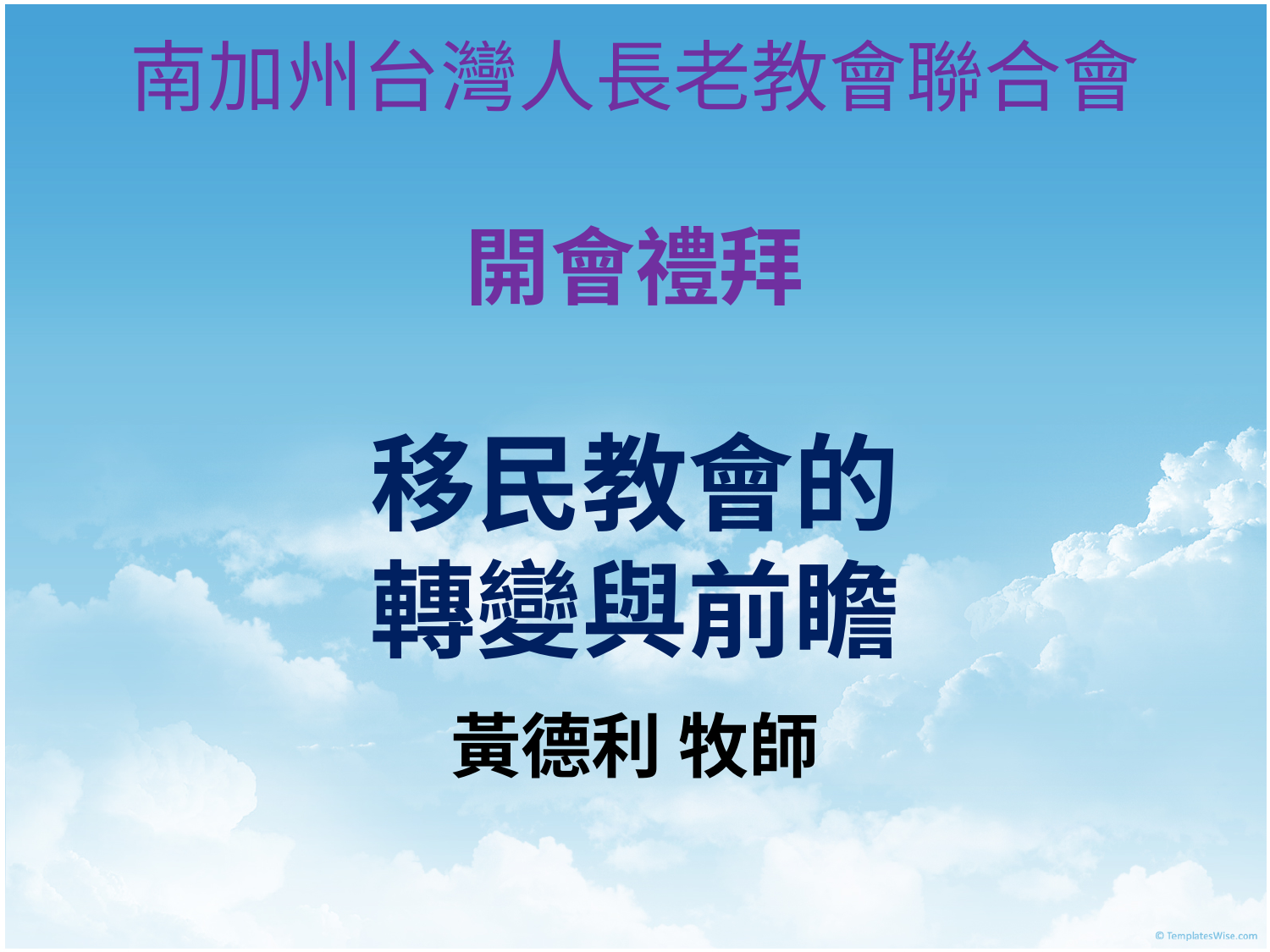

南加州台灣人長老教會聯合會

開會禮拜

移民教會的
轉變與前瞻
黃德利 牧師